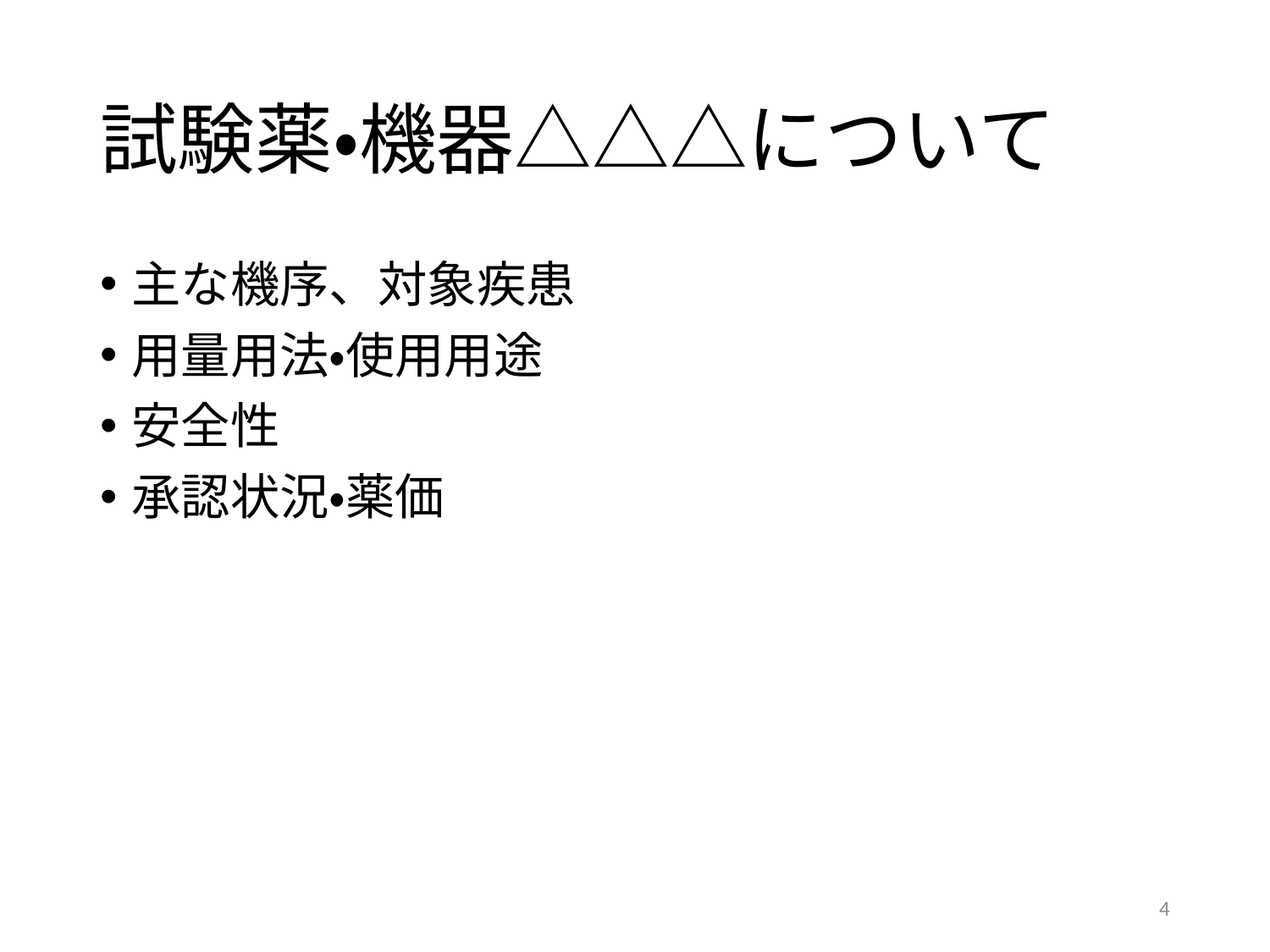

# 試験薬・機器△△△について
主な機序、対象疾患
用量用法・使用用途
安全性
承認状況・薬価
4